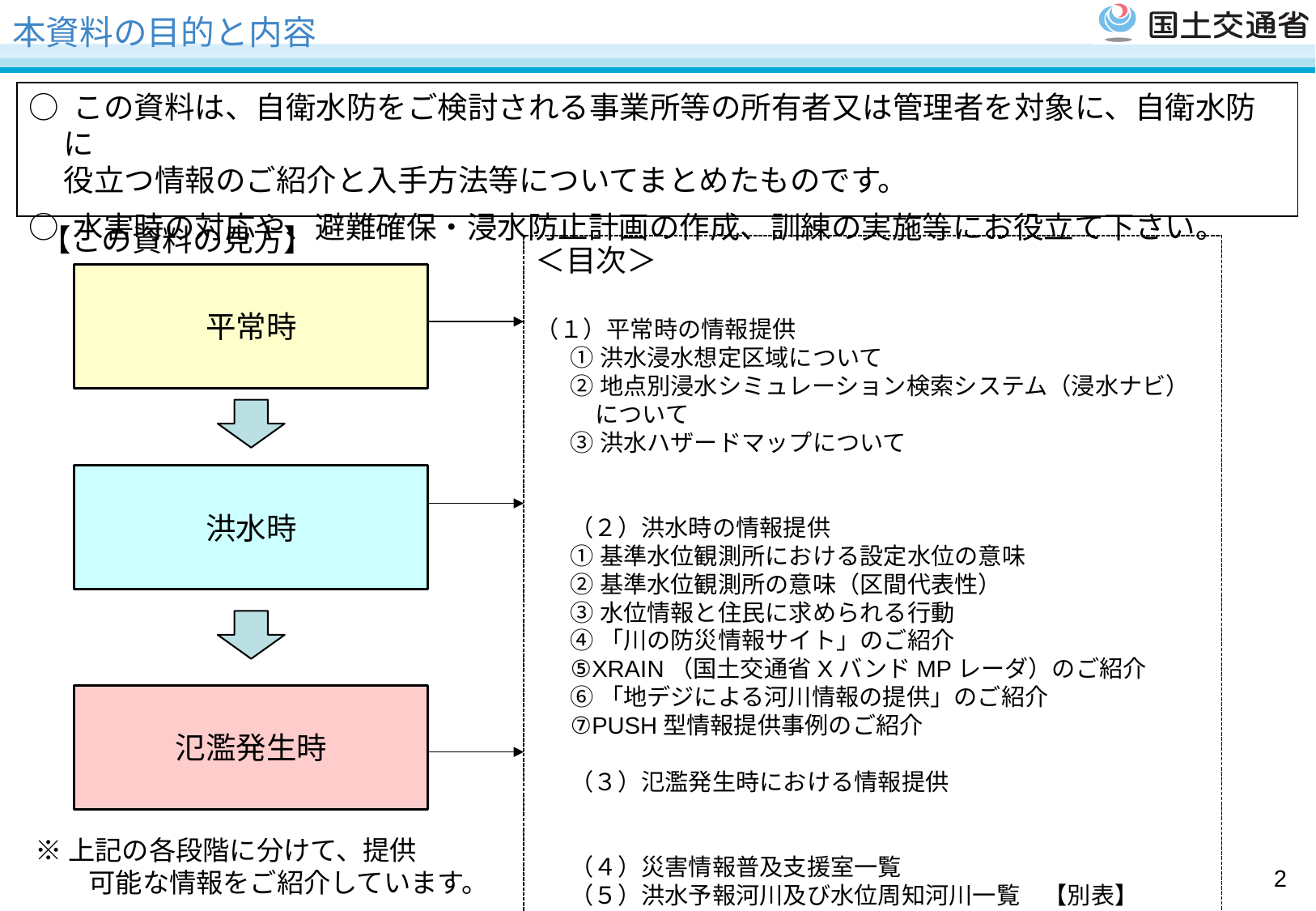

# 本資料の目的と内容
○ この資料は、自衛水防をご検討される事業所等の所有者又は管理者を対象に、自衛水防に
役立つ情報のご紹介と入手方法等についてまとめたものです。
○ 水害時の対応や、避難確保・浸水防止計画の作成、訓練の実施等にお役立て下さい。
【この資料の見方】
＜目次＞

（１）平常時の情報提供
①洪水浸水想定区域について
②地点別浸水シミュレーション検索システム（浸水ナビ）について
③洪水ハザードマップについて

（２）洪水時の情報提供
①基準水位観測所における設定水位の意味
②基準水位観測所の意味（区間代表性）
③水位情報と住民に求められる行動
④「川の防災情報サイト」のご紹介
⑤XRAIN（国土交通省XバンドMPレーダ）のご紹介
⑥「地デジによる河川情報の提供」のご紹介
⑦PUSH型情報提供事例のご紹介

（３）氾濫発生時における情報提供

（４）災害情報普及支援室一覧
（５）洪水予報河川及び水位周知河川一覧　【別表】
平常時

洪水時

氾濫発生時
※上記の各段階に分けて、提供
　　可能な情報をご紹介しています。
2